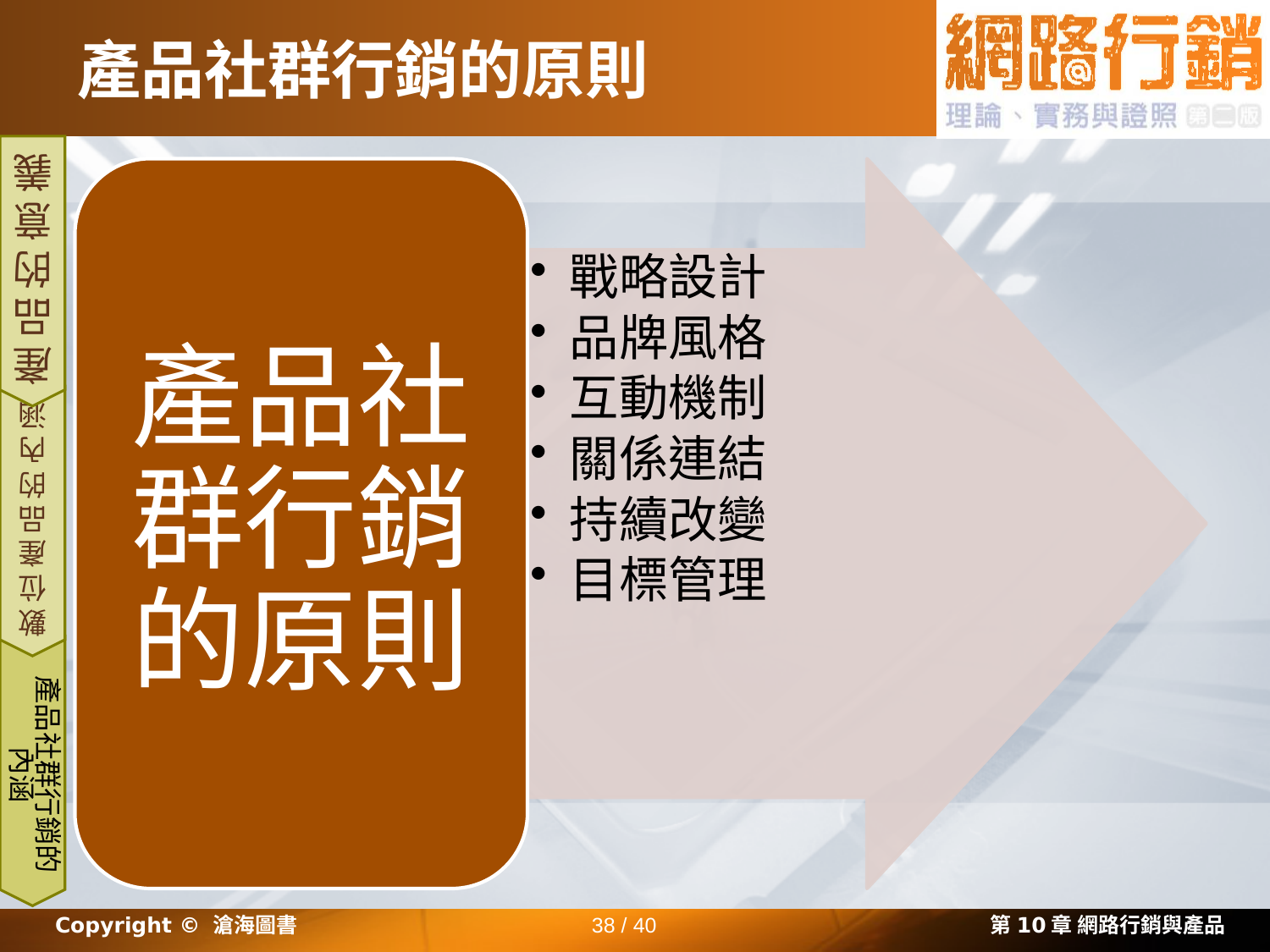

# 產品社群行銷的原則
戰略設計
品牌風格
互動機制
關係連結
持續改變
目標管理
產品社群行銷的原則
產品的意義
數位產品的內涵
產品社群行銷的內涵

Copyright © 滄海圖書
38 / 40
第10章 網路行銷與產品